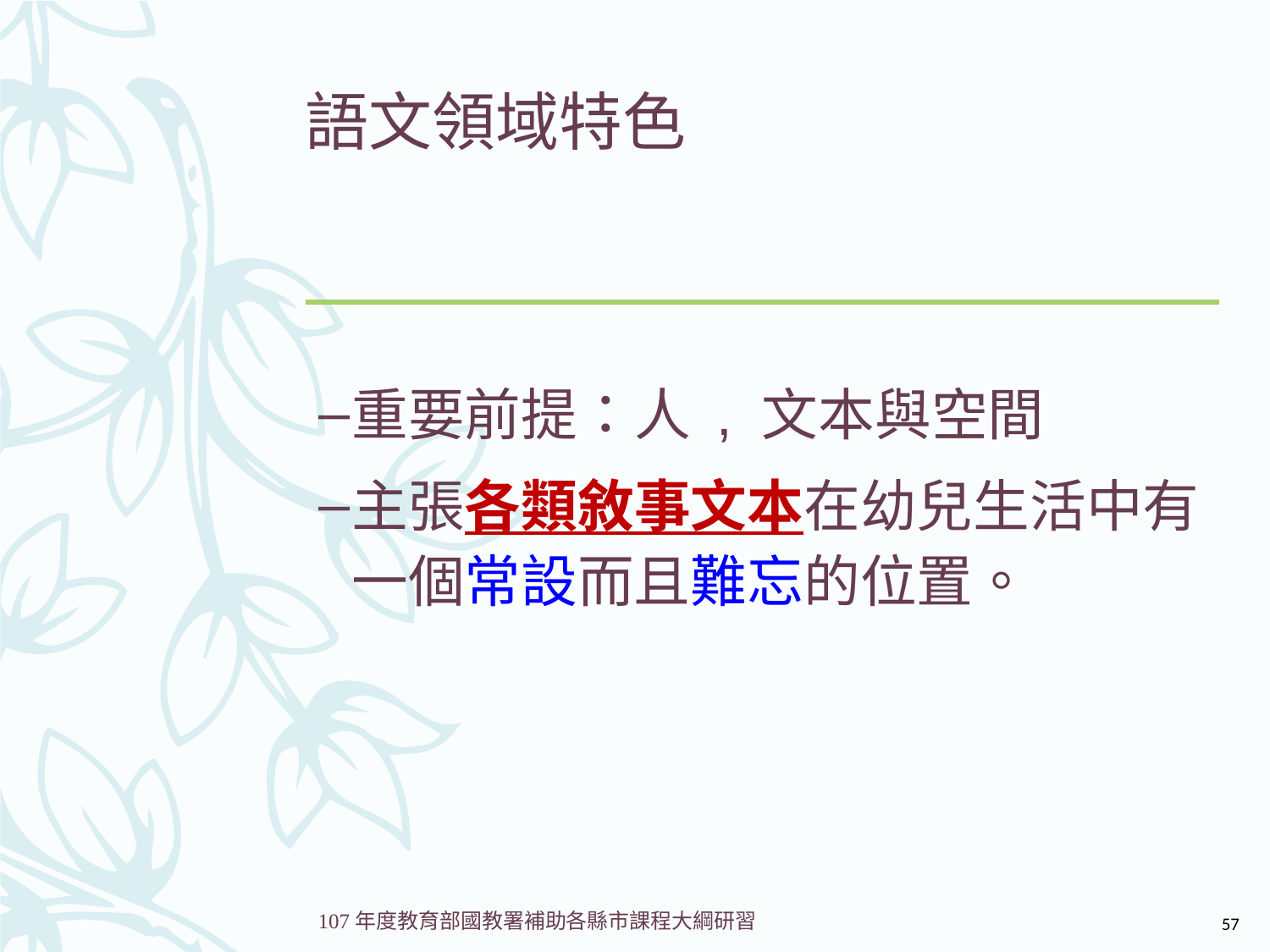

# 語文領域特色
重要前提：人 , 文本與空間
主張各類敘事文本在幼兒生活中有一個常設而且難忘的位置。
57
107年度教育部國教署補助各縣市課程大綱研習